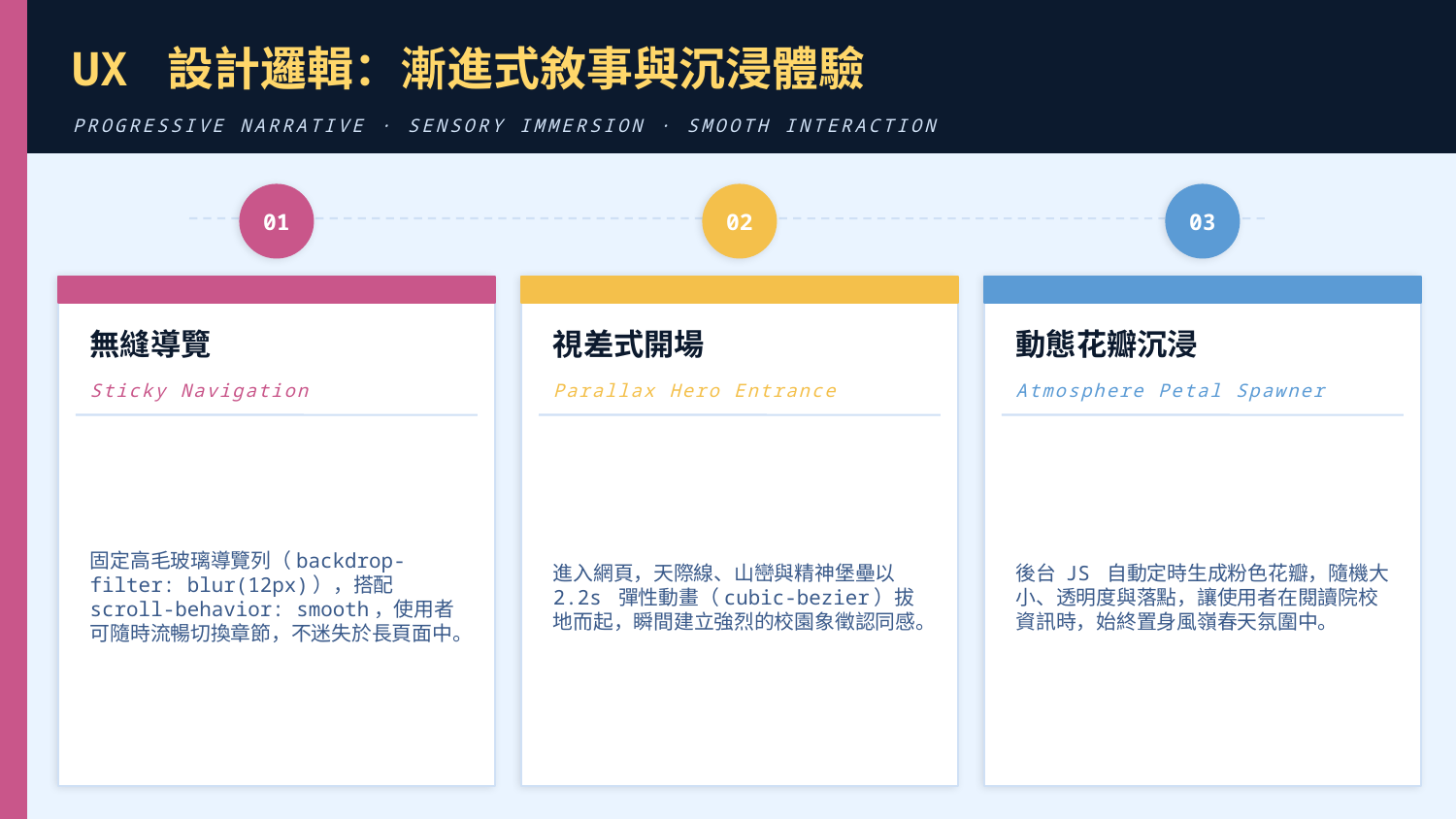

UX 設計邏輯：漸進式敘事與沉浸體驗
PROGRESSIVE NARRATIVE · SENSORY IMMERSION · SMOOTH INTERACTION

01

02

03

無縫導覽
視差式開場
動態花瓣沉浸
Sticky Navigation
Parallax Hero Entrance
Atmosphere Petal Spawner

固定高毛玻璃導覽列（backdrop-filter: blur(12px)），搭配 scroll-behavior: smooth，使用者可隨時流暢切換章節，不迷失於長頁面中。
進入網頁，天際線、山巒與精神堡壘以 2.2s 彈性動畫（cubic-bezier）拔地而起，瞬間建立強烈的校園象徵認同感。
後台 JS 自動定時生成粉色花瓣，隨機大小、透明度與落點，讓使用者在閱讀院校資訊時，始終置身風嶺春天氛圍中。